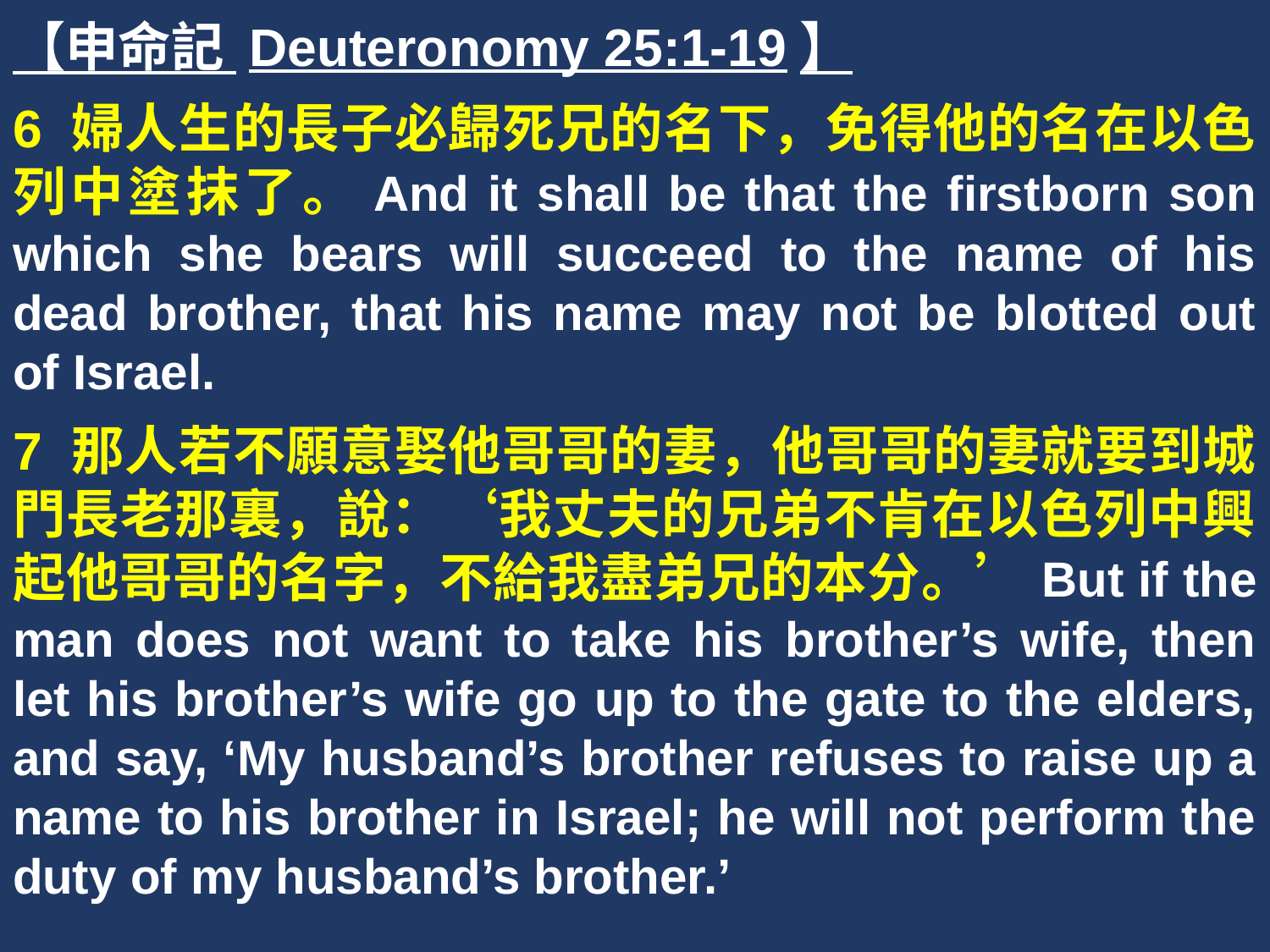

【申命記 Deuteronomy 25:1-19】
6 婦人生的長子必歸死兄的名下，免得他的名在以色列中塗抹了。And it shall be that the firstborn son which she bears will succeed to the name of his dead brother, that his name may not be blotted out of Israel.
7 那人若不願意娶他哥哥的妻，他哥哥的妻就要到城門長老那裏，說：‘我丈夫的兄弟不肯在以色列中興起他哥哥的名字，不給我盡弟兄的本分。’But if the man does not want to take his brother’s wife, then let his brother’s wife go up to the gate to the elders, and say, ‘My husband’s brother refuses to raise up a name to his brother in Israel; he will not perform the duty of my husband’s brother.’